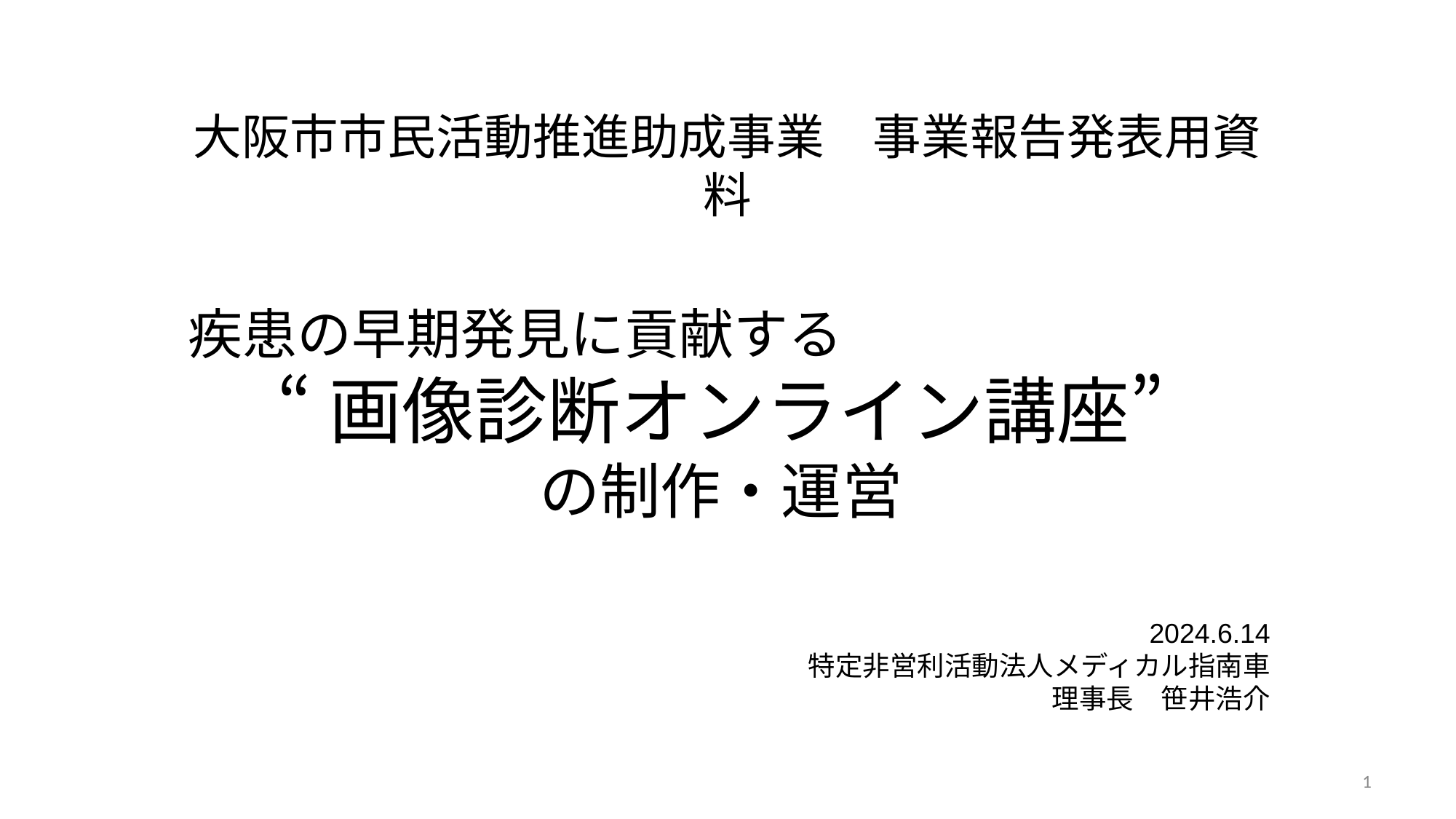

大阪市市民活動推進助成事業　事業報告発表用資料
　疾患の早期発見に貢献する
“画像診断オンライン講座”
の制作・運営
2024.6.14
特定非営利活動法人メディカル指南車
理事長　笹井浩介
1